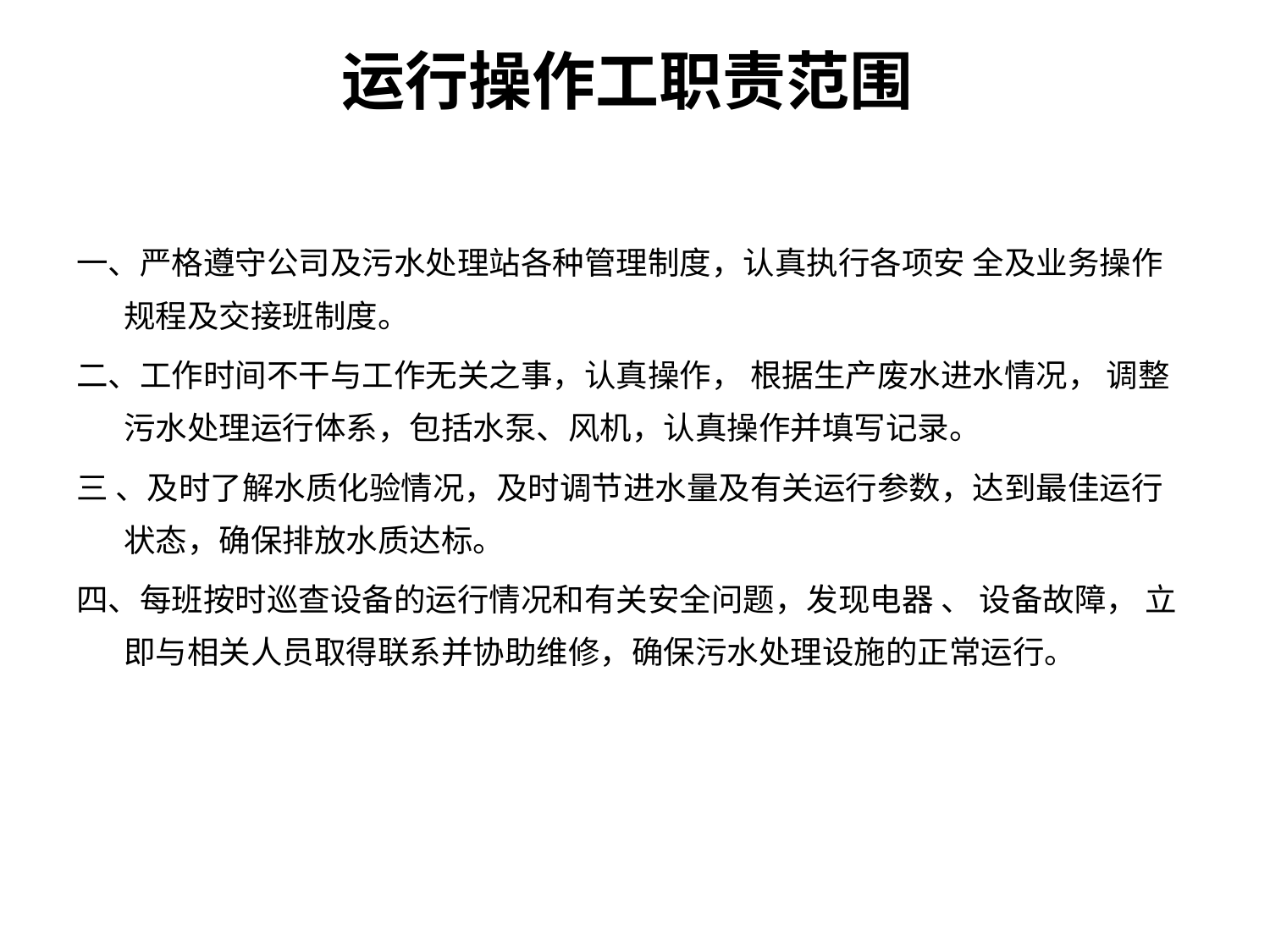

# 运行操作工职责范围
一、严格遵守公司及污水处理站各种管理制度，认真执行各项安 全及业务操作规程及交接班制度。
二、工作时间不干与工作无关之事，认真操作， 根据生产废水进水情况， 调整污水处理运行体系，包括水泵、风机，认真操作并填写记录。
三 、及时了解水质化验情况，及时调节进水量及有关运行参数，达到最佳运行状态，确保排放水质达标。
四、每班按时巡查设备的运行情况和有关安全问题，发现电器 、 设备故障， 立即与相关人员取得联系并协助维修，确保污水处理设施的正常运行。